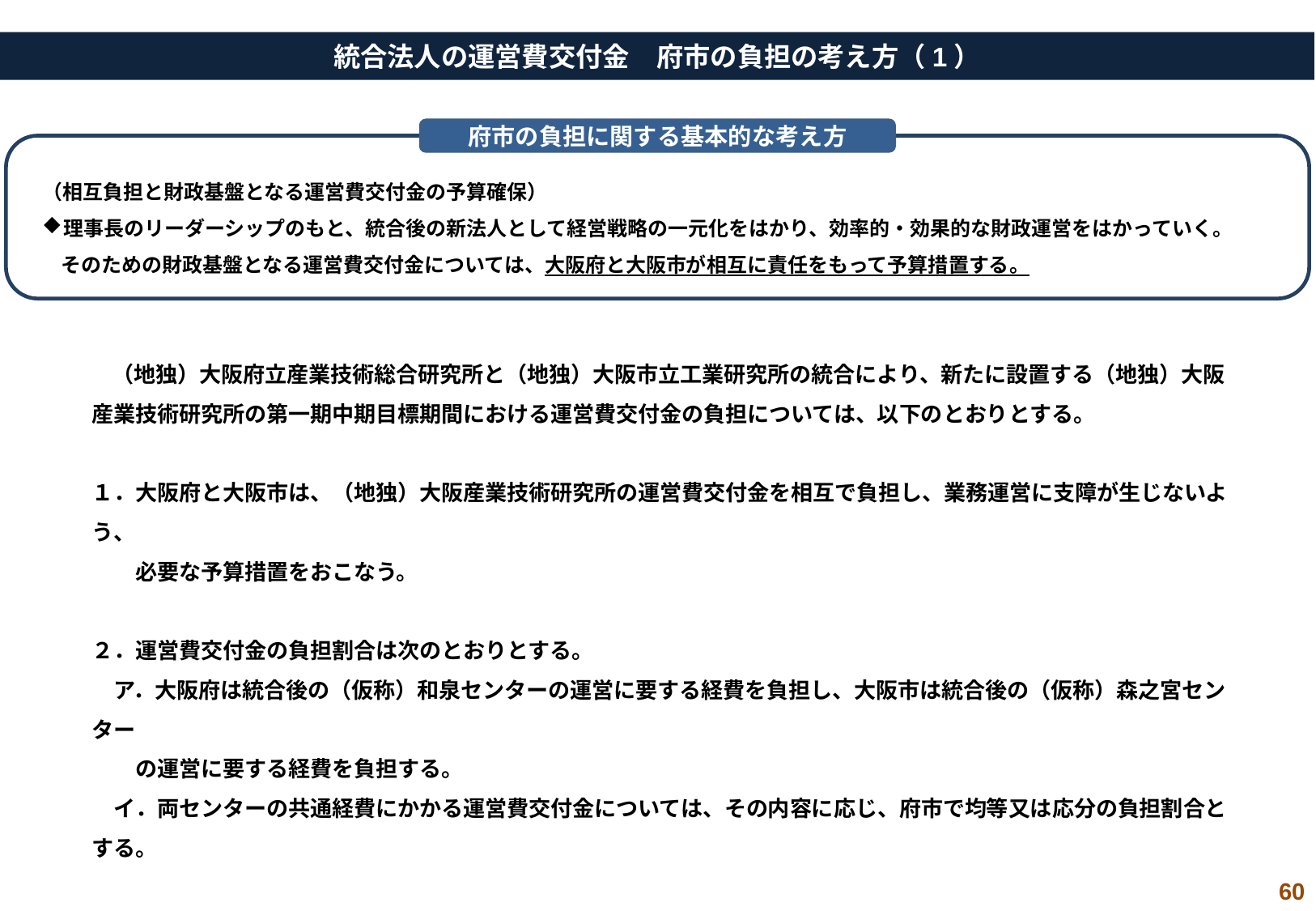

統合法人の運営費交付金　府市の負担の考え方（1）
府市の負担に関する基本的な考え方

（相互負担と財政基盤となる運営費交付金の予算確保）
理事長のリーダーシップのもと、統合後の新法人として経営戦略の一元化をはかり、効率的・効果的な財政運営をはかっていく。
   そのための財政基盤となる運営費交付金については、大阪府と大阪市が相互に責任をもって予算措置する。

　（地独）大阪府立産業技術総合研究所と（地独）大阪市立工業研究所の統合により、新たに設置する（地独）大阪
産業技術研究所の第一期中期目標期間における運営費交付金の負担については、以下のとおりとする。

１．大阪府と大阪市は、（地独）大阪産業技術研究所の運営費交付金を相互で負担し、業務運営に支障が生じないよう、
　　必要な予算措置をおこなう。

２．運営費交付金の負担割合は次のとおりとする。
　ア．大阪府は統合後の（仮称）和泉センターの運営に要する経費を負担し、大阪市は統合後の（仮称）森之宮センター
　　の運営に要する経費を負担する。
　イ．両センターの共通経費にかかる運営費交付金については、その内容に応じ、府市で均等又は応分の負担割合とする。

３．その他、疑義が生じた場合については、個別に協議して定めるものとする。
60